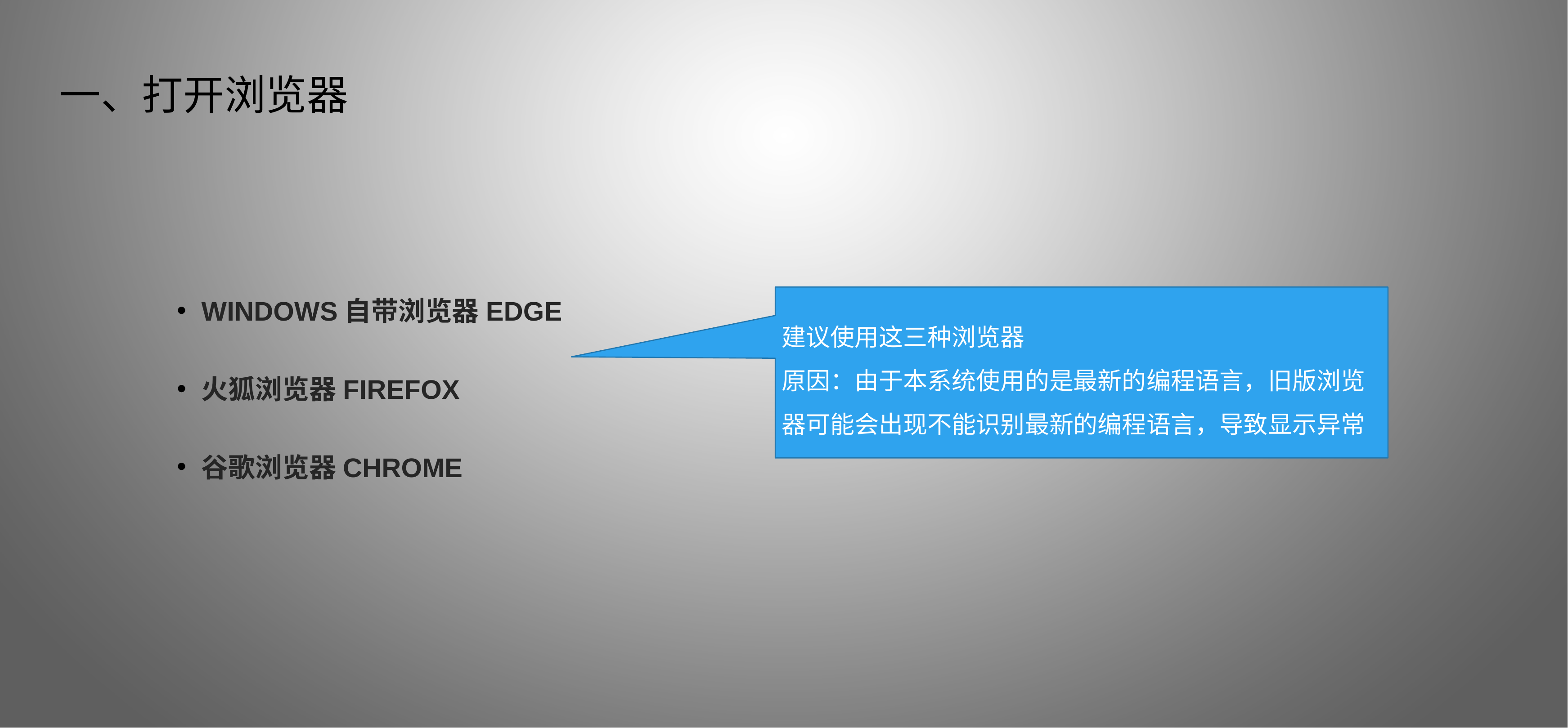

# 一、打开浏览器
windows自带浏览器edge
火狐浏览器Firefox
谷歌浏览器chrome
建议使用这三种浏览器
原因：由于本系统使用的是最新的编程语言，旧版浏览器可能会出现不能识别最新的编程语言，导致显示异常